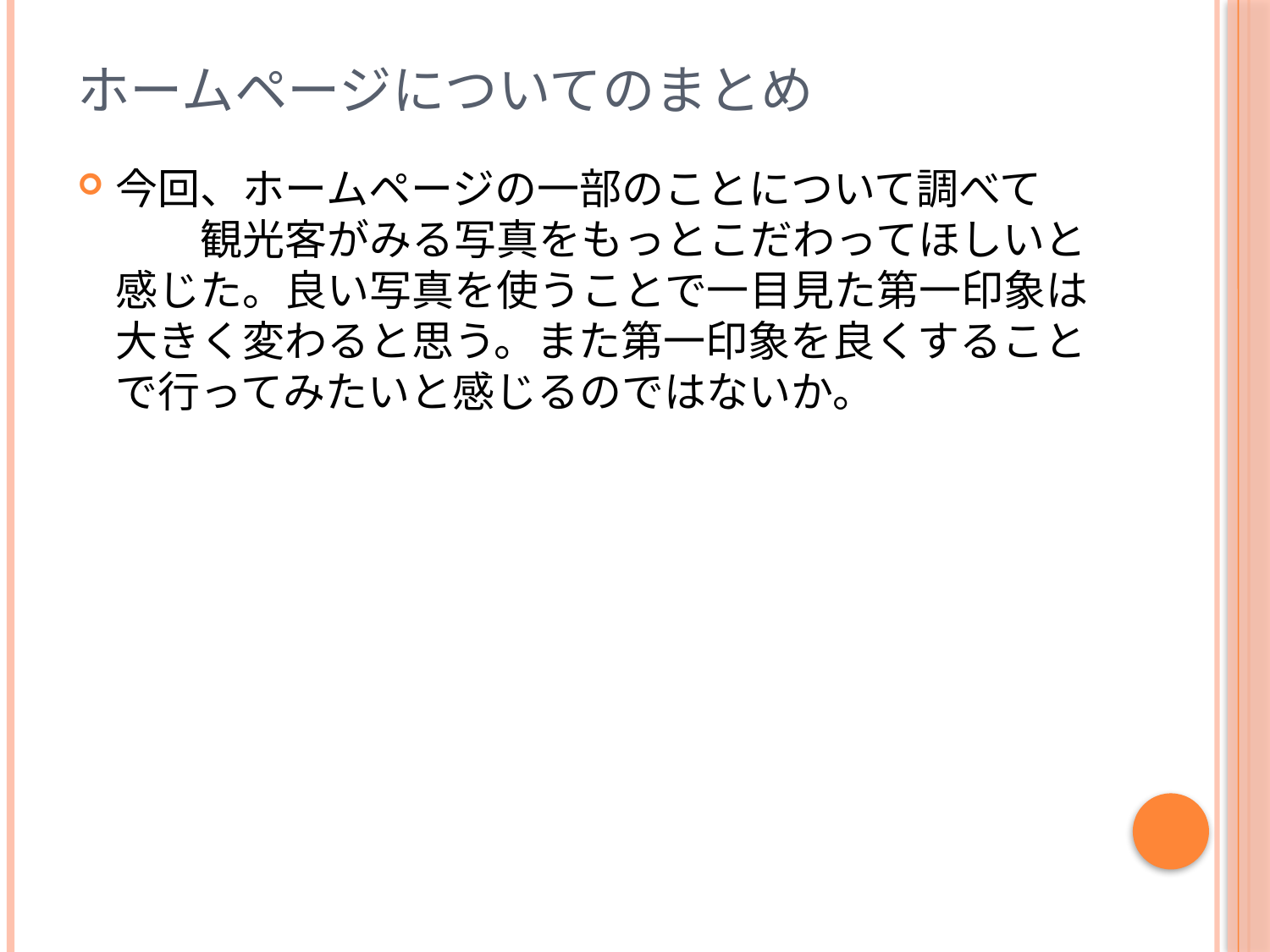

# ホームページについてのまとめ
今回、ホームページの一部のことについて調べて　　　観光客がみる写真をもっとこだわってほしいと感じた。良い写真を使うことで一目見た第一印象は大きく変わると思う。また第一印象を良くすることで行ってみたいと感じるのではないか。